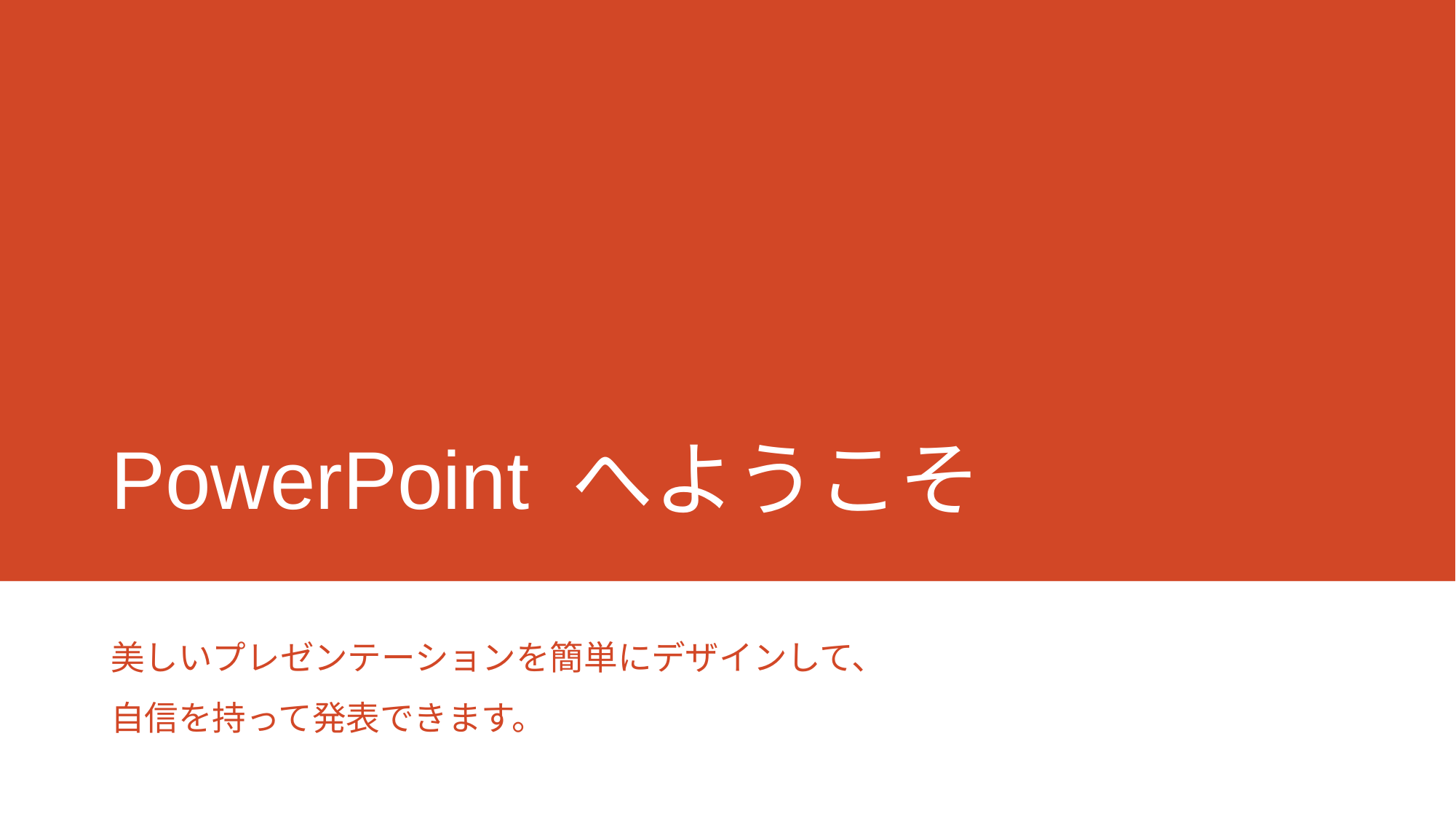

# PowerPoint へようこそ
美しいプレゼンテーションを簡単にデザインして、
自信を持って発表できます。